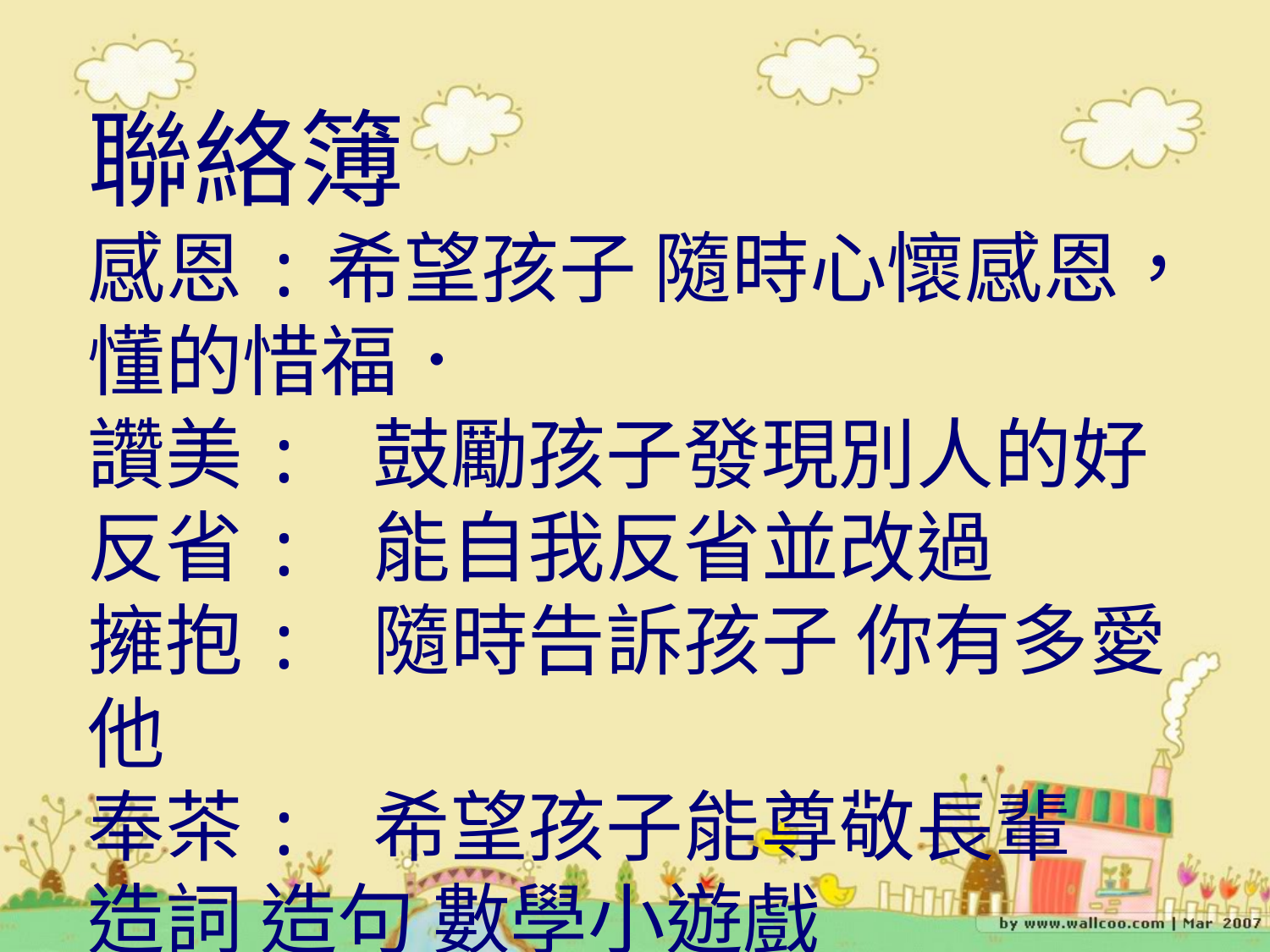

#

聯絡簿
感恩:希望孩子 隨時心懷感恩，懂的惜福．
讚美: 鼓勵孩子發現別人的好
反省: 能自我反省並改過
擁抱: 隨時告訴孩子 你有多愛他
奉茶: 希望孩子能尊敬長輩
造詞 造句 數學小遊戲